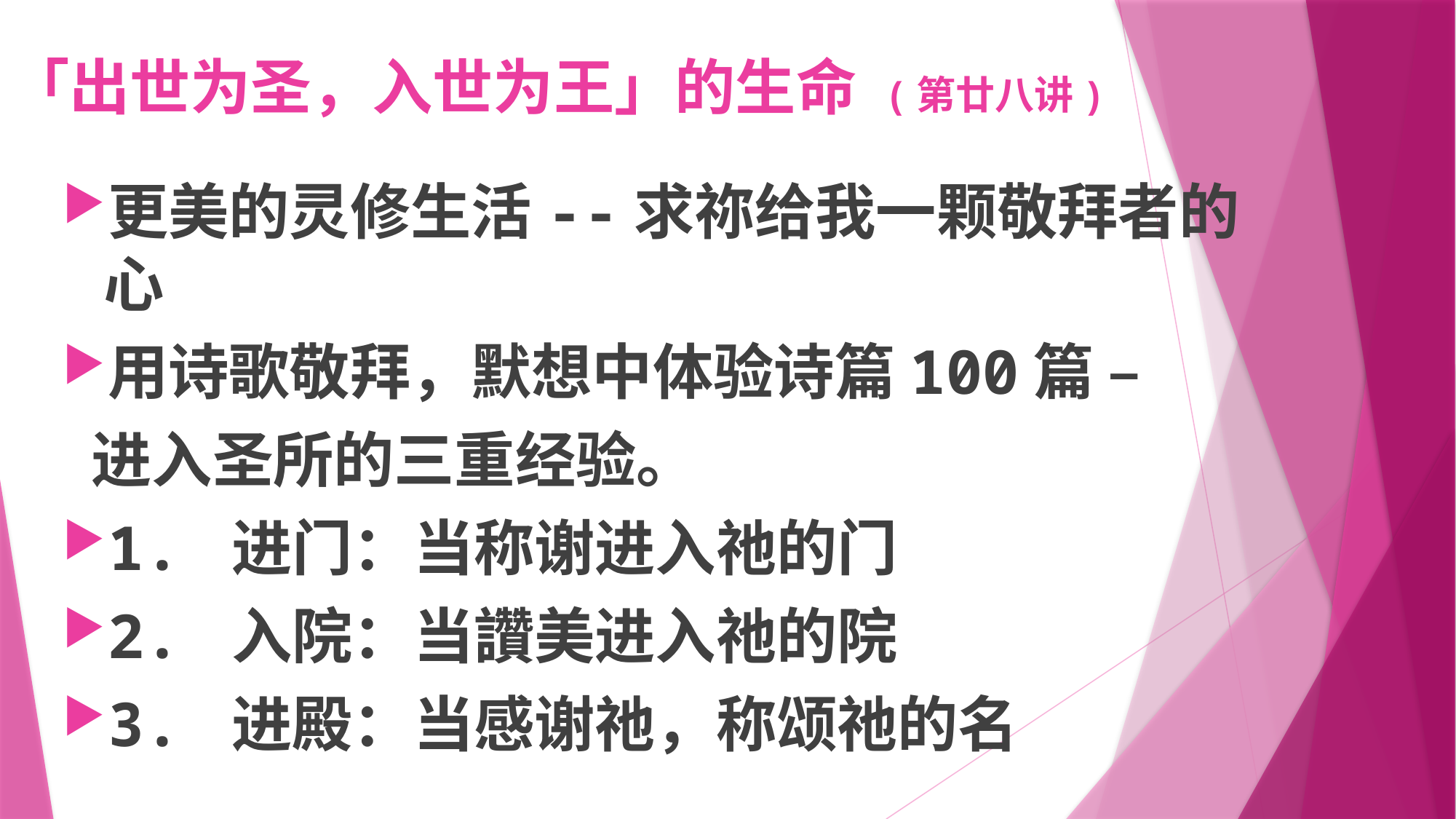

# 「出世为圣，入世为王」的生命 (第廿八讲)
更美的灵修生活--求祢给我一颗敬拜者的心
用诗歌敬拜，默想中体验诗篇100篇 –
 进入圣所的三重经验。
1. 进门：当称谢进入祂的门
2. 入院：当讚美进入祂的院
3. 进殿：当感谢祂，称颂祂的名